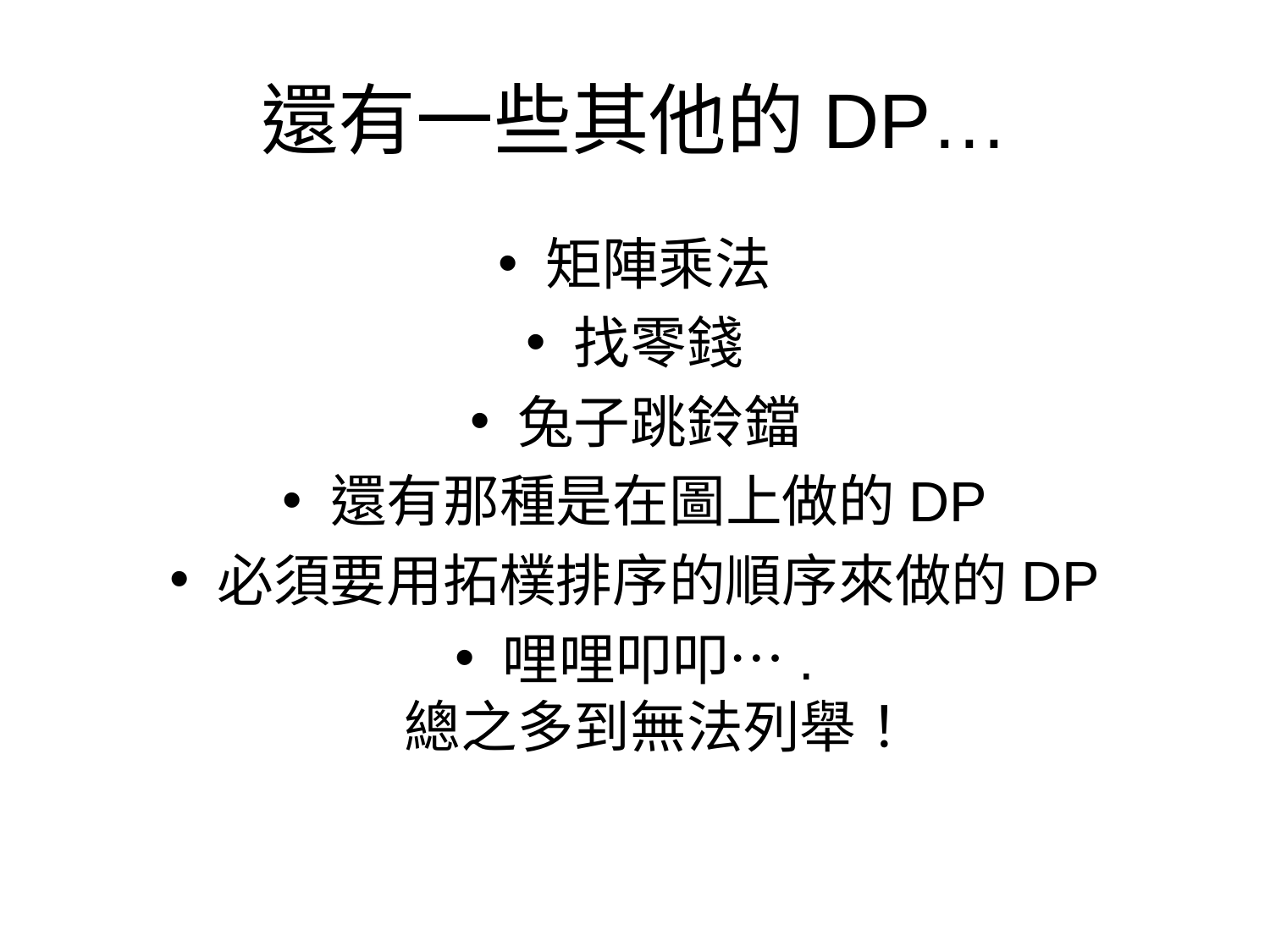

# 還有一些其他的DP…
矩陣乘法
找零錢
兔子跳鈴鐺
還有那種是在圖上做的DP
必須要用拓樸排序的順序來做的DP
哩哩叩叩….
總之多到無法列舉！